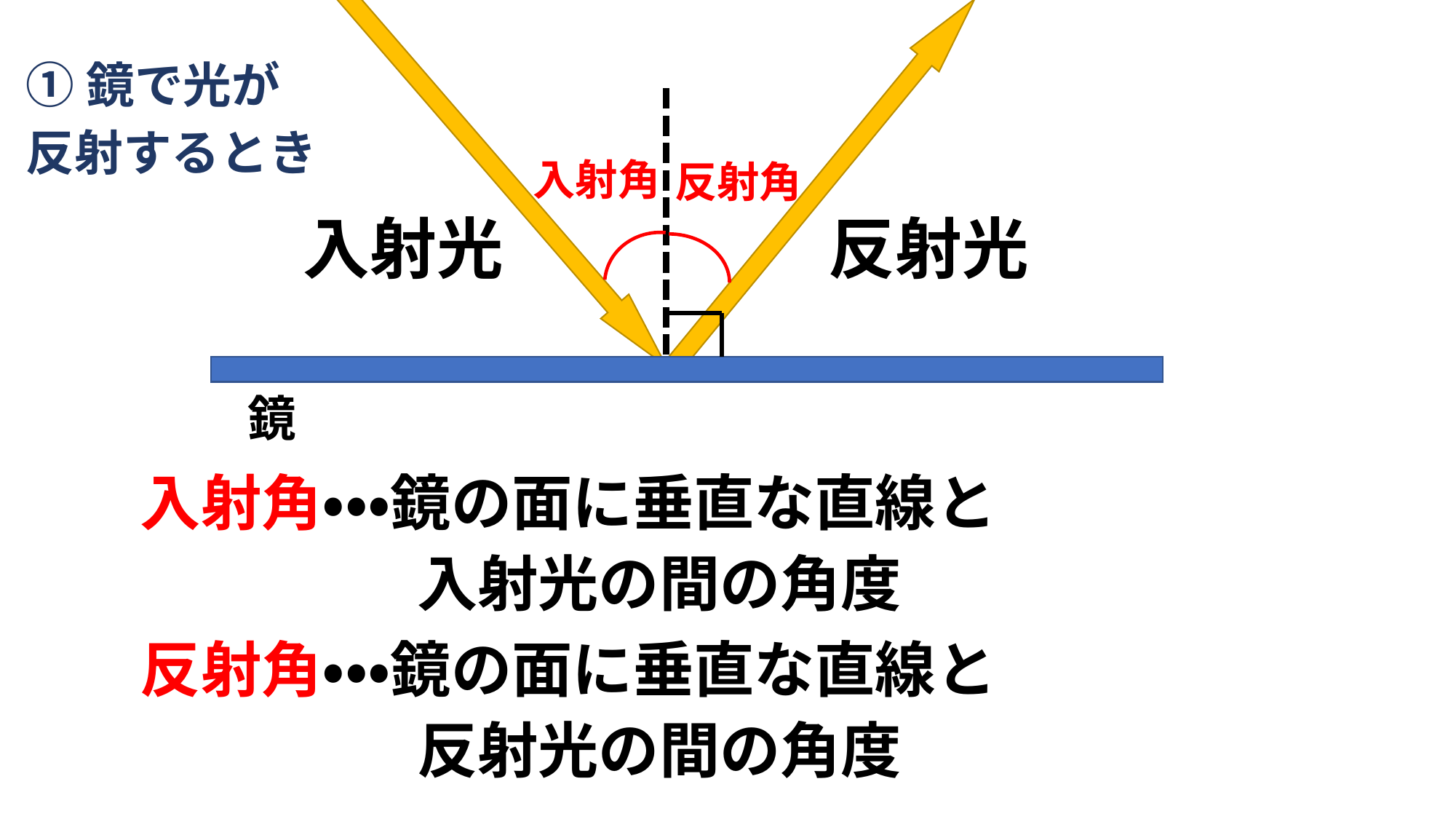

①鏡で光が
反射するとき
入射角
反射角
入射光
反射光

鏡
入射角・・・鏡の面に垂直な直線と
　　　入射光の間の角度
反射角・・・鏡の面に垂直な直線と
　　　反射光の間の角度